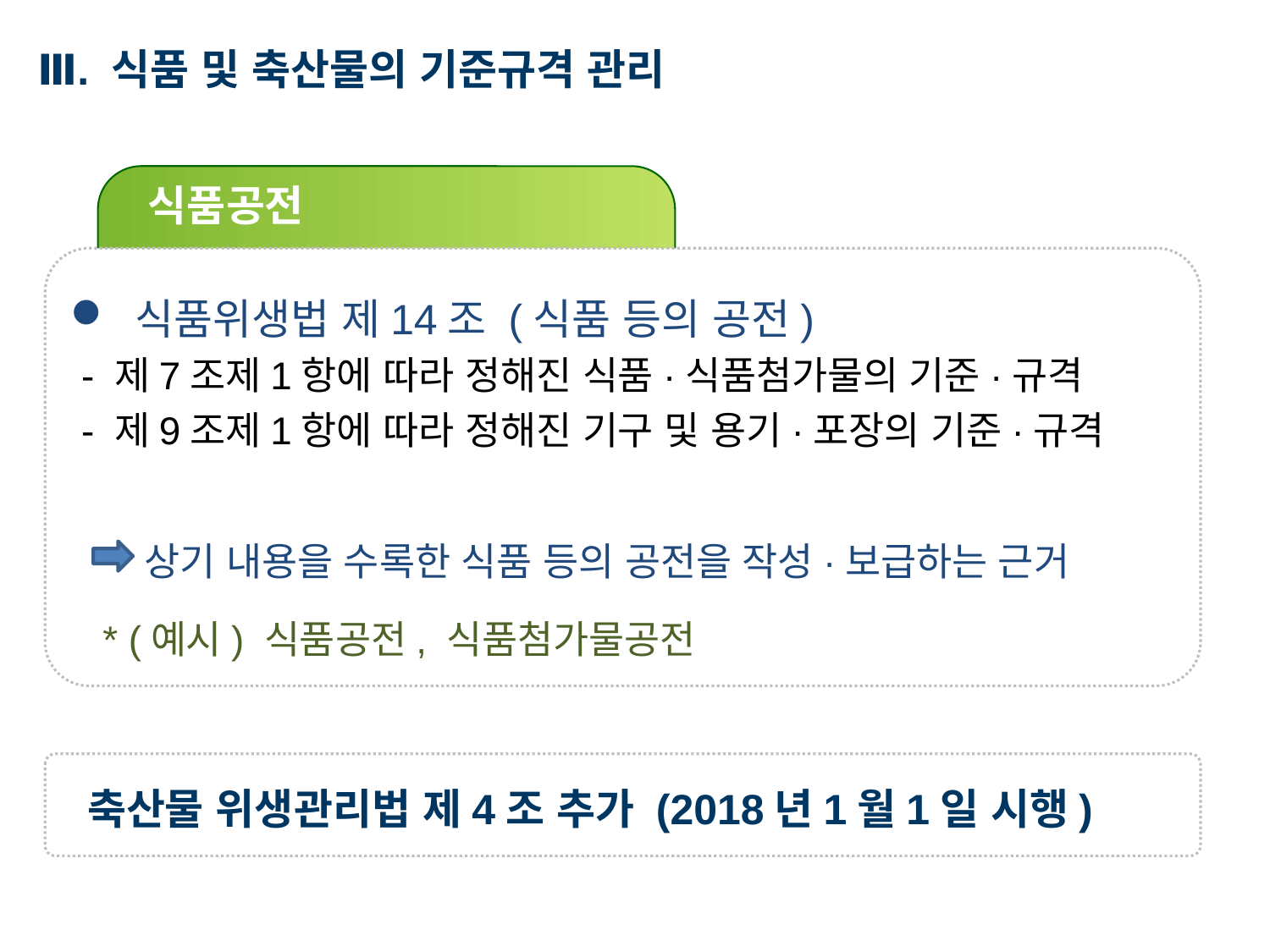

Ⅲ. 식품 및 축산물의 기준규격 관리

식품공전
 식품위생법 제14조 (식품 등의 공전)
 - 제7조제1항에 따라 정해진 식품·식품첨가물의 기준·규격
 - 제9조제1항에 따라 정해진 기구 및 용기·포장의 기준·규격

      상기 내용을 수록한 식품 등의 공전을 작성·보급하는 근거
   * (예시) 식품공전, 식품첨가물공전

축산물 위생관리법 제4조 추가 (2018년1월1일 시행)